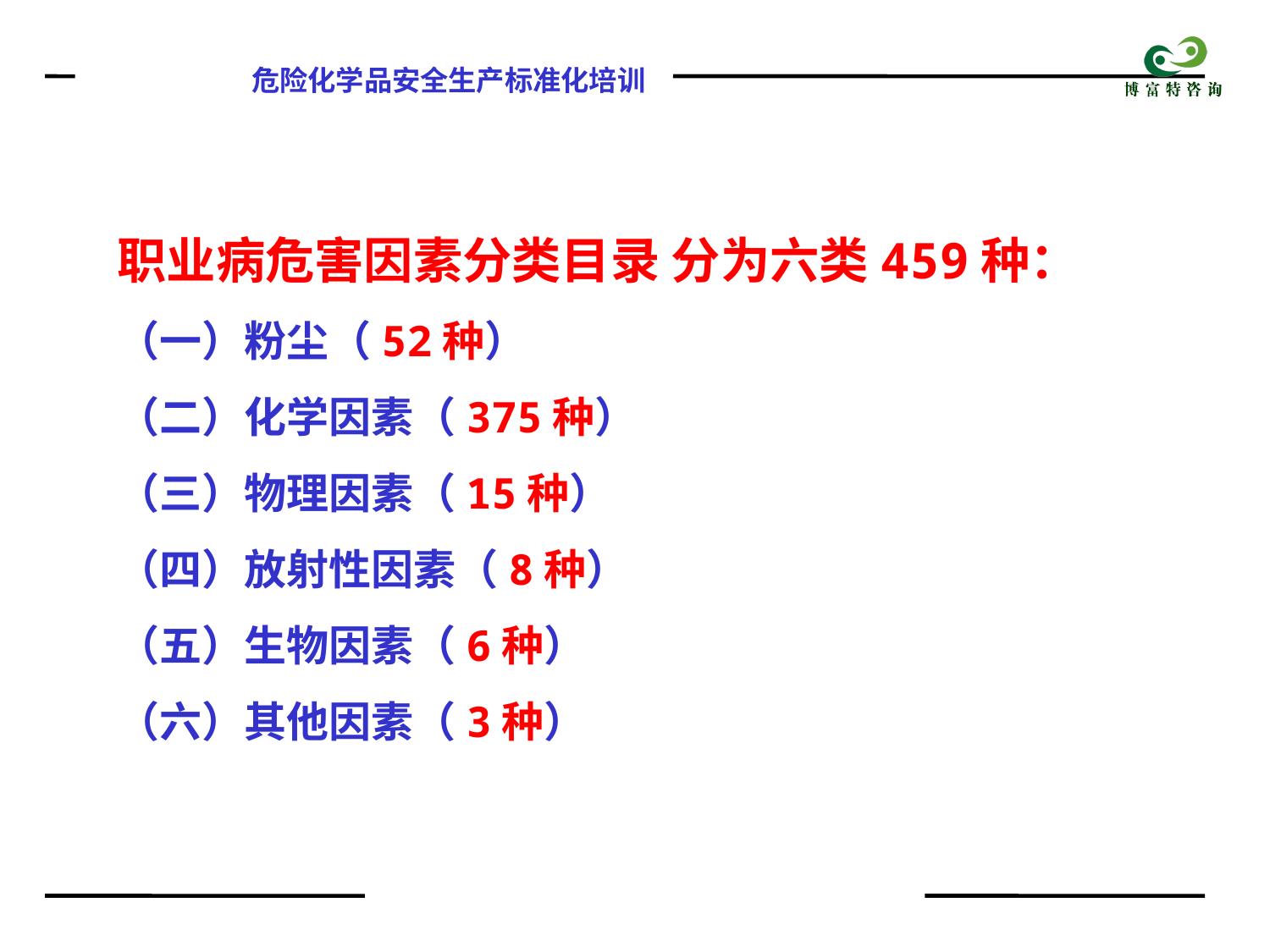

职业病危害因素分类目录 分为六类459种：
（一）粉尘（52种）
（二）化学因素（375种）
（三）物理因素（15种）
（四）放射性因素（8种）
（五）生物因素（6种）
（六）其他因素（3种）